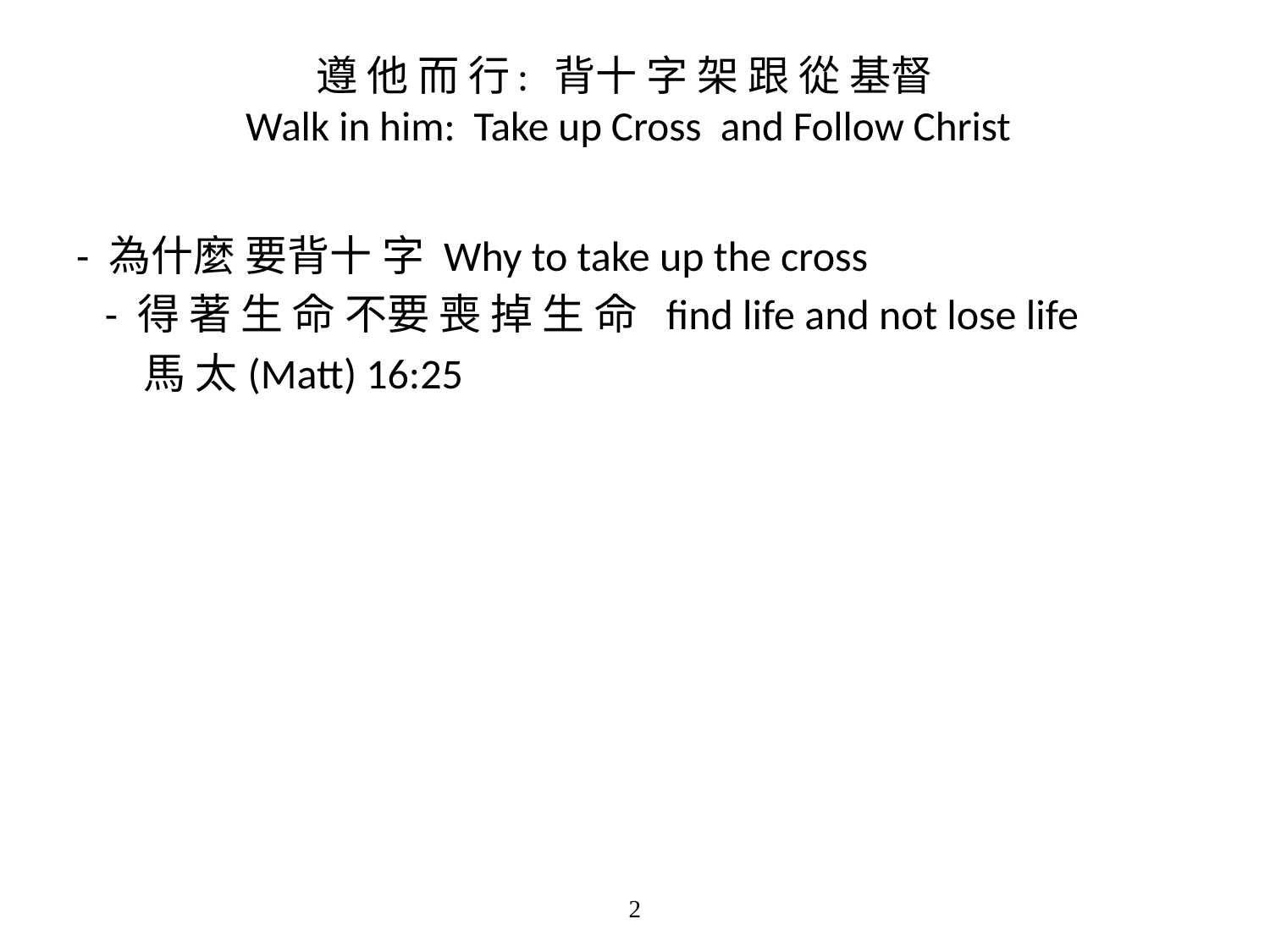

# 遵 他 而 行:  背十 字 架 跟 從 基督 Walk in him:  Take up Cross  and Follow Christ
- 為什麼 要背十 字 Why to take up the cross
   - 得 著 生 命 不要 喪 掉 生 命  find life and not lose life
      馬 太(Matt) 16:25

2